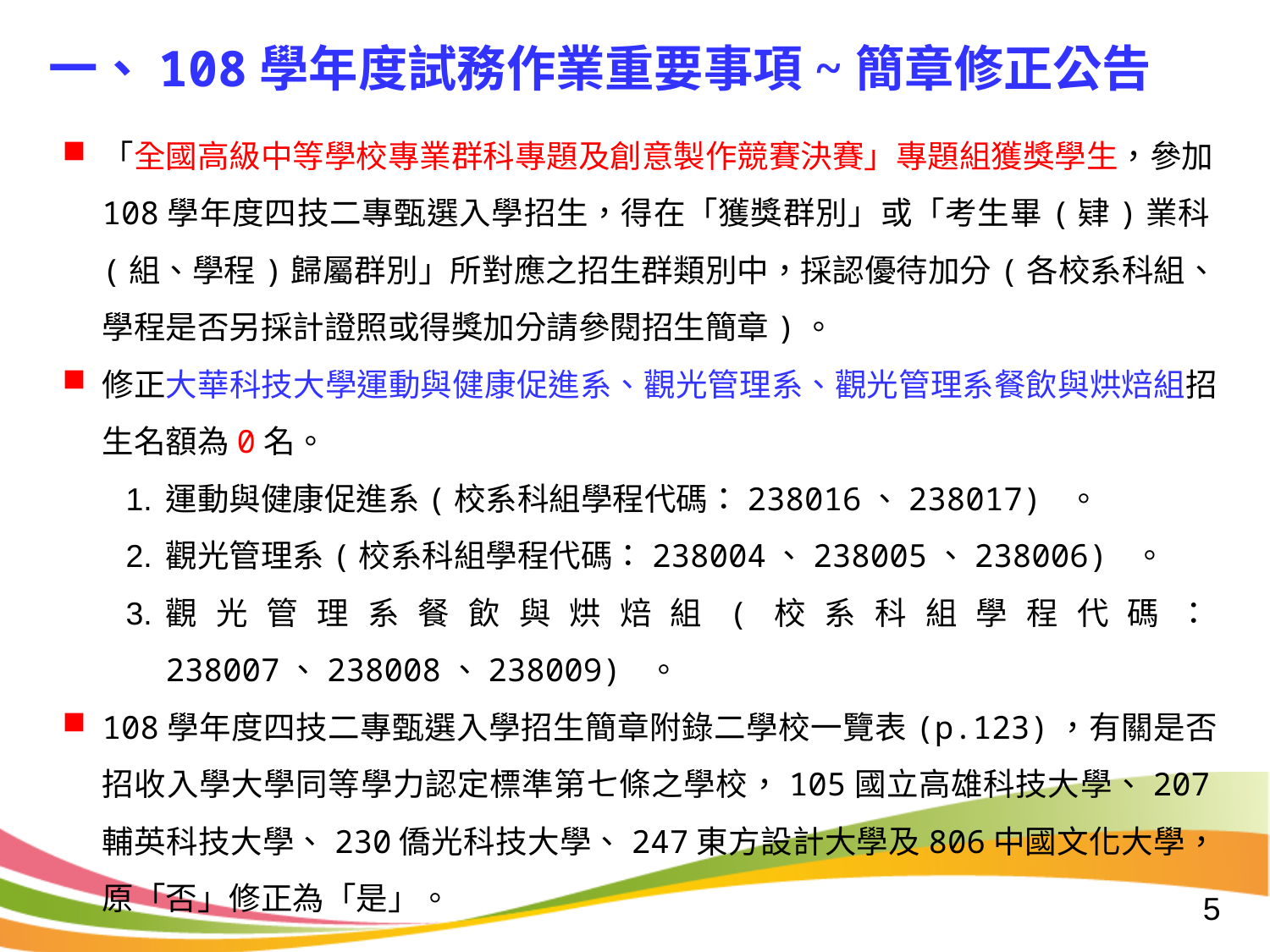

一、108學年度試務作業重要事項~簡章修正公告
「全國高級中等學校專業群科專題及創意製作競賽決賽」專題組獲獎學生，參加108學年度四技二專甄選入學招生，得在「獲獎群別」或「考生畢(肄)業科(組、學程)歸屬群別」所對應之招生群類別中，採認優待加分(各校系科組、學程是否另採計證照或得獎加分請參閱招生簡章)。
修正大華科技大學運動與健康促進系、觀光管理系、觀光管理系餐飲與烘焙組招生名額為0名。
運動與健康促進系(校系科組學程代碼：238016、238017) 。
觀光管理系(校系科組學程代碼：238004、238005、238006) 。
觀光管理系餐飲與烘焙組(校系科組學程代碼：238007、238008、238009) 。
108學年度四技二專甄選入學招生簡章附錄二學校一覽表(p.123)，有關是否招收入學大學同等學力認定標準第七條之學校，105國立高雄科技大學、207輔英科技大學、230僑光科技大學、247東方設計大學及806中國文化大學，原「否」修正為「是」。